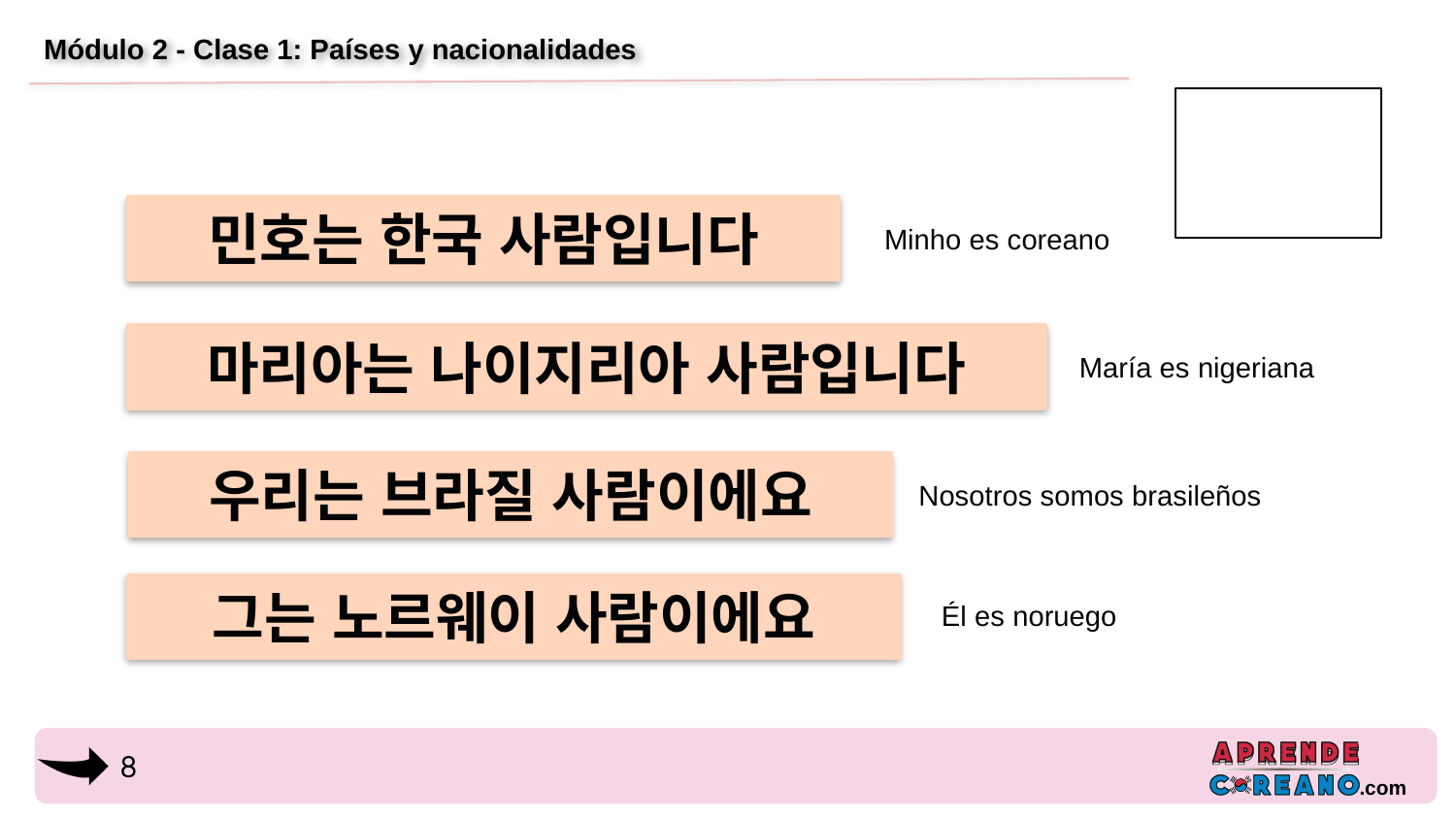

# Módulo 2 - Clase 1: Países y nacionalidades
민호는 한국 사람입니다
Minho es coreano
마리아는 나이지리아 사람입니다
María es nigeriana
우리는 브라질 사람이에요
Nosotros somos brasileños
그는 노르웨이 사람이에요
Él es noruego
8